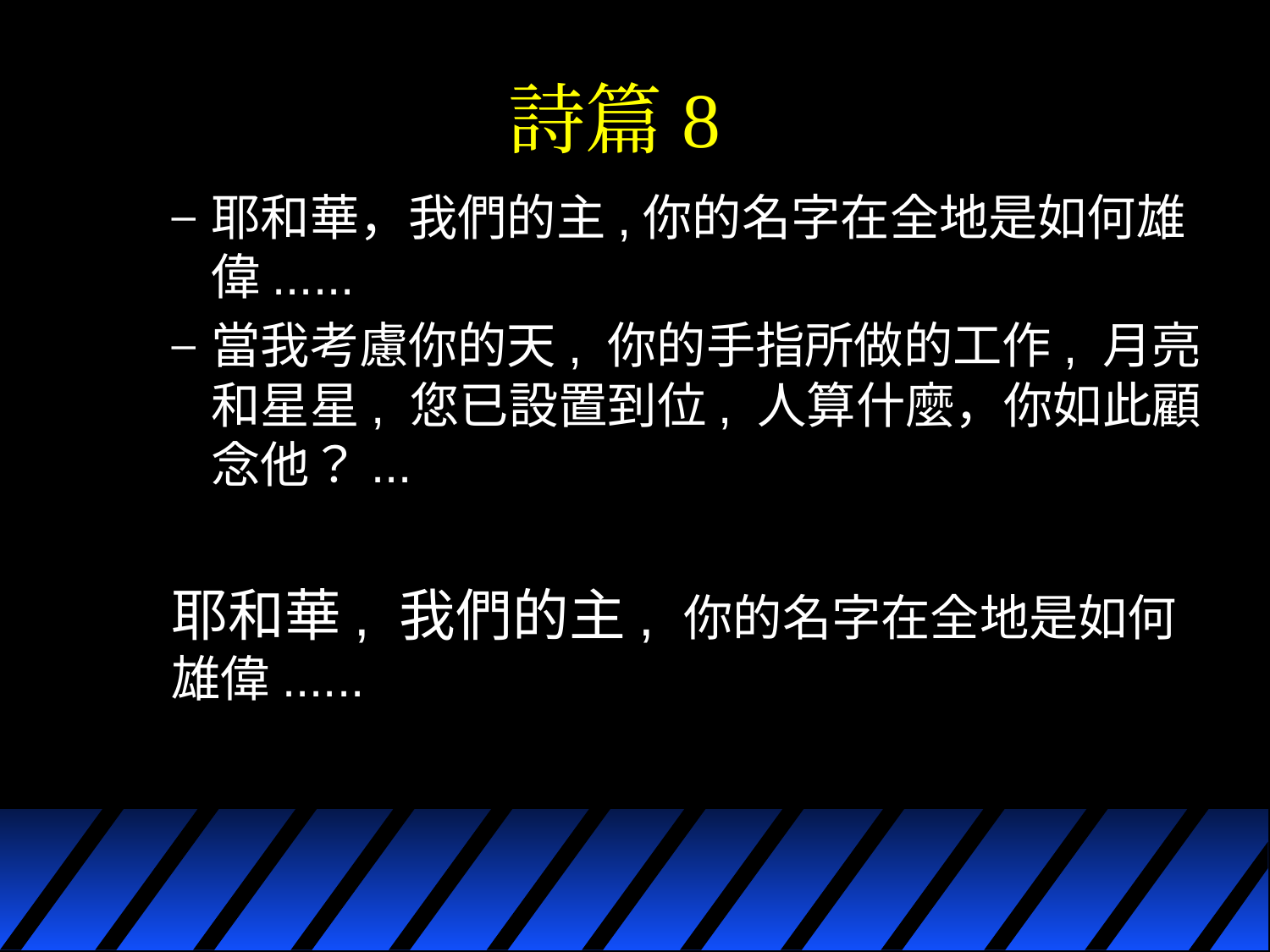

# 詩篇8
耶和華，我們的主,你的名字在全地是如何雄偉......
當我考慮你的天, 你的手指所做的工作, 月亮和星星, 您已設置到位, 人算什麼，你如此顧念他？...

耶和華, 我們的主, 你的名字在全地是如何雄偉......